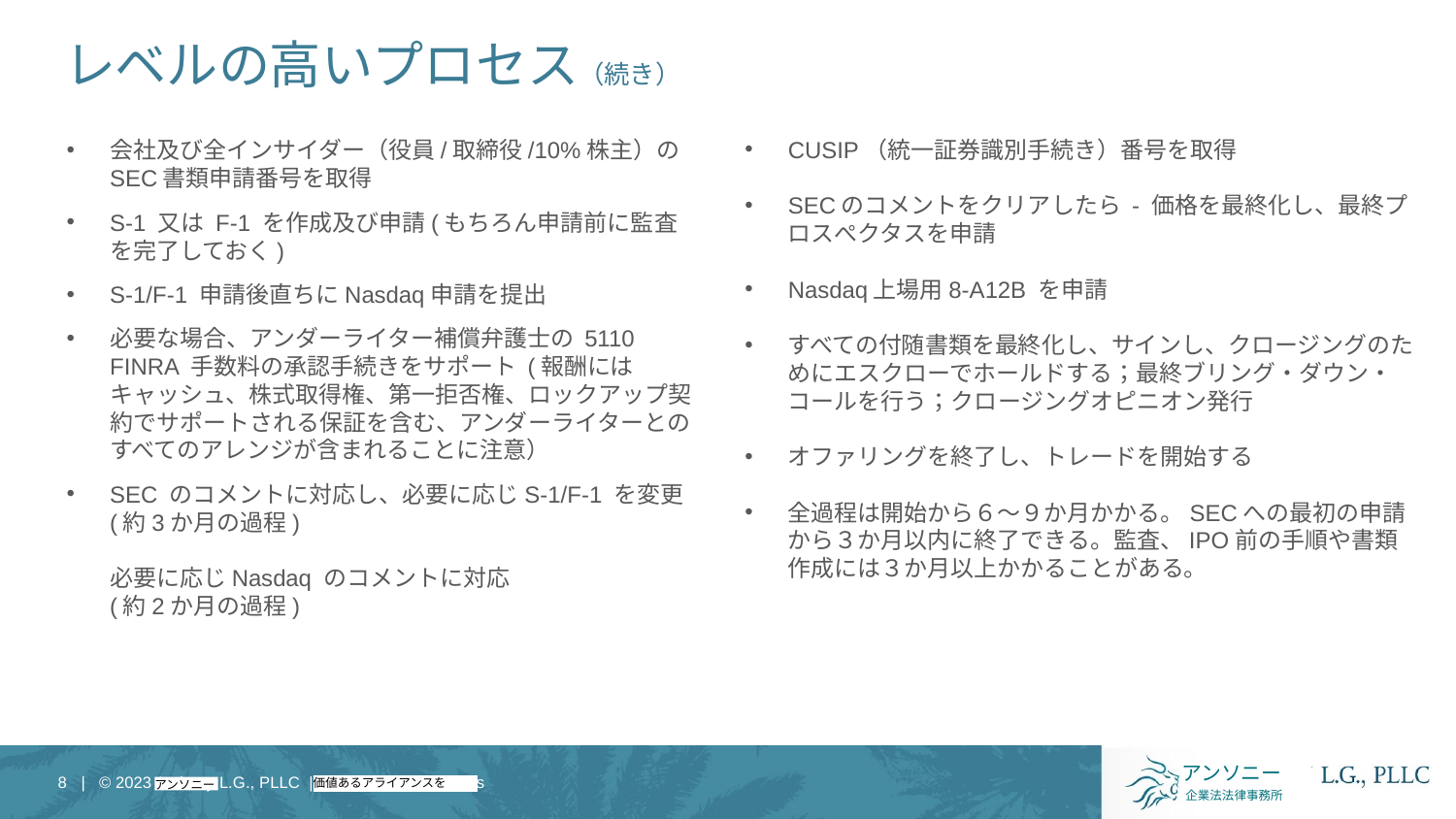

# レベルの高いプロセス（続き）
CUSIP（統一証券識別手続き）番号を取得
SECのコメントをクリアしたら - 価格を最終化し、最終プロスぺクタスを申請
Nasdaq上場用8-A12B を申請
すべての付随書類を最終化し、サインし、クロージングのためにエスクローでホールドする；最終ブリング・ダウン・コールを行う；クロージングオピニオン発行
オファリングを終了し、トレードを開始する
全過程は開始から６～９か月かかる。SECへの最初の申請から３か月以内に終了できる。監査、IPO前の手順や書類作成には３か月以上かかることがある。
会社及び全インサイダー（役員/取締役/10%株主）のSEC書類申請番号を取得
S-1 又は F-1 を作成及び申請(もちろん申請前に監査を完了しておく)
S-1/F-1 申請後直ちにNasdaq申請を提出
必要な場合、アンダーライター補償弁護士の 5110 FINRA 手数料の承認手続きをサポート (報酬にはキャッシュ、株式取得権、第一拒否権、ロックアップ契約でサポートされる保証を含む、アンダーライターとのすべてのアレンジが含まれることに注意）
SEC のコメントに対応し、必要に応じS-1/F-1 を変更 (約3か月の過程)
必要に応じNasdaq のコメントに対応
(約2か月の過程)

アンソニー
価値あるアライアンスを
アンソニー
企業法法律事務所